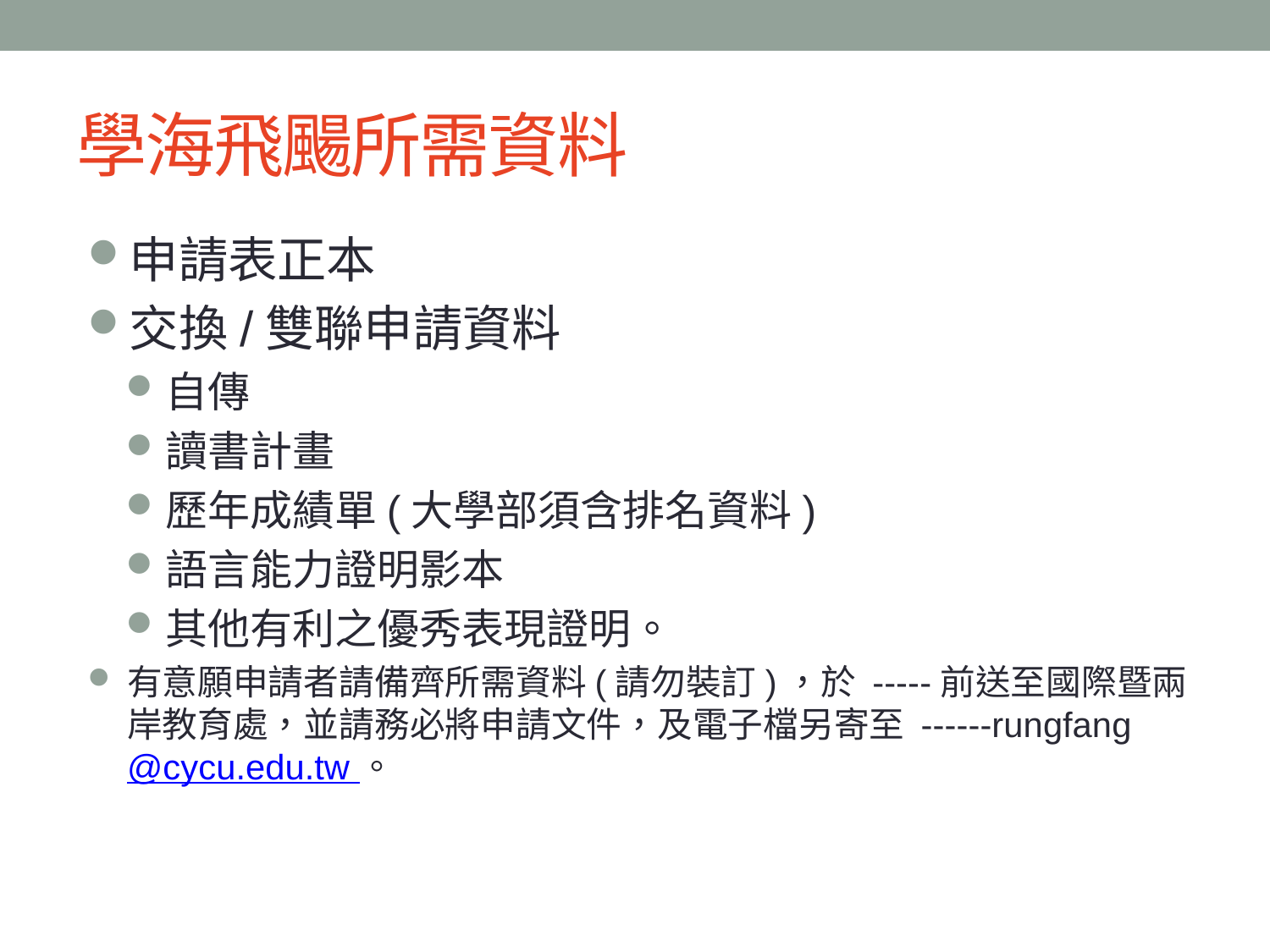

# 學海飛颺所需資料
申請表正本
交換/雙聯申請資料
自傳
讀書計畫
歷年成績單(大學部須含排名資料)
語言能力證明影本
其他有利之優秀表現證明。
有意願申請者請備齊所需資料(請勿裝訂)，於 -----前送至國際暨兩岸教育處，並請務必將申請文件，及電子檔另寄至 ------rungfang@cycu.edu.tw 。